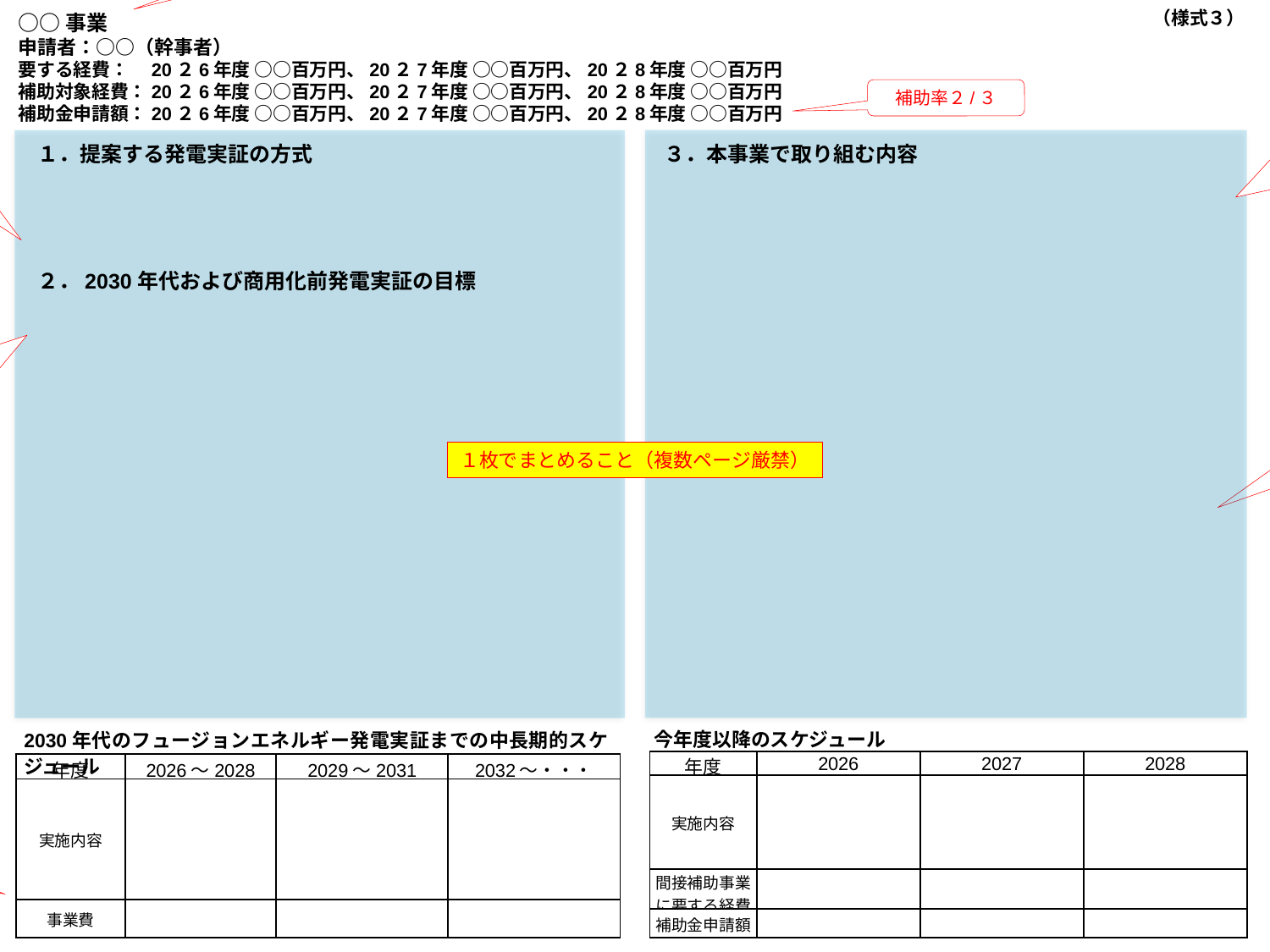

（様式３）
事業名を記載
○○事業
申請者：○○（幹事者）
要する経費：　20２6年度 ○○百万円、20２7年度 ○○百万円、20２8年度 ○○百万円
補助対象経費：20２6年度 ○○百万円、20２7年度 ○○百万円、20２8年度 ○○百万円
補助金申請額：20２6年度 ○○百万円、20２7年度 ○○百万円、20２8年度 ○○百万円
補助率２/３
募集要領の「Ⅱ 補助対象＞２ 対象事業の要件」3点に沿っていることを明記しつつ、本事業で開発を掲げる機器・技術項目とそのマイルストーン、ゴールについて記載すること。
2030年代のフュージョンエネルギーによる発電実証において貴社が提案する発電実証の方式と、その客観的な説明および他方式と比較した優位性について記載すること。

　１．提案する発電実証の方式

　２．2030年代および商用化前発電実証の目標

　３．本事業で取り組む内容

2030年代のフュージョンエネルギー発電実証に向けた課題・ニーズを想定した上で、提供価値と目標、
それを実現するための計画を記載すること。
記載項目について、それぞれ簡潔に記載。図表等を用いてわかりやすく記載すること。
フォーマットについては適宜変更してよい。
１枚でまとめること（複数ページ厳禁）

今年度以降のスケジュール
2030年代のフュージョンエネルギー発電実証までの中長期的スケジュール
| 年度 | 2026 | 2027 | 2028 |
| --- | --- | --- | --- |
| 実施内容 |  |  |  |
| 間接補助事業に要する経費 |  |  |  |
| 補助金申請額 |  |  |  |
| 年度 | 2026～2028 | 2029～2031 | 2032～・・・ |
| --- | --- | --- | --- |
| 実施内容 |  |  |  |
| 事業費 |  |  |  |
各年度のスケジュールが判別できるように記載すること。
年限の区切りは事業計画に合うように適宜変更すること。